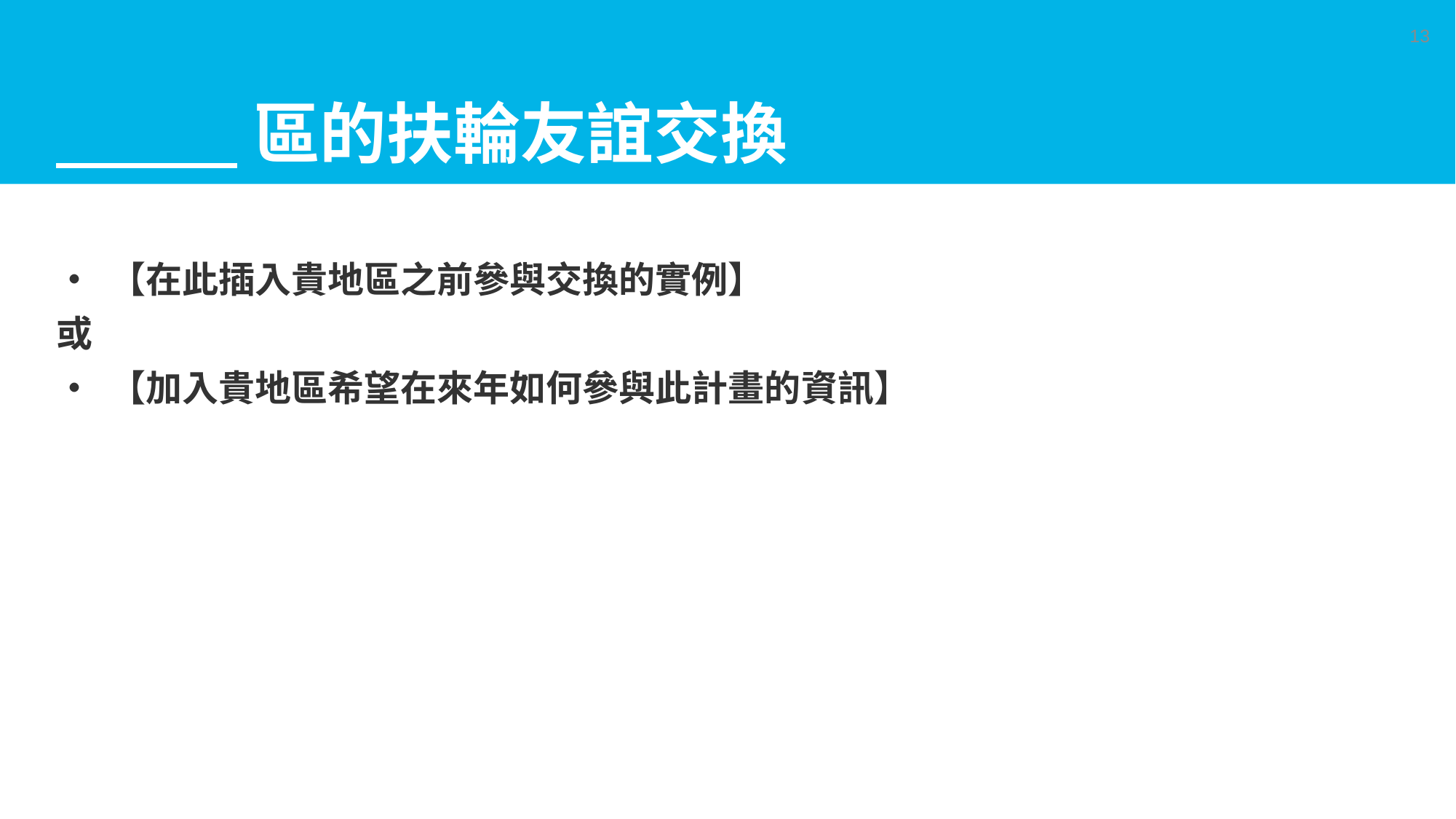

# 區的扶輪友誼交換
13
• 【在此插入貴地區之前參與交換的實例】
或
• 【加入貴地區希望在來年如何參與此計畫的資訊】